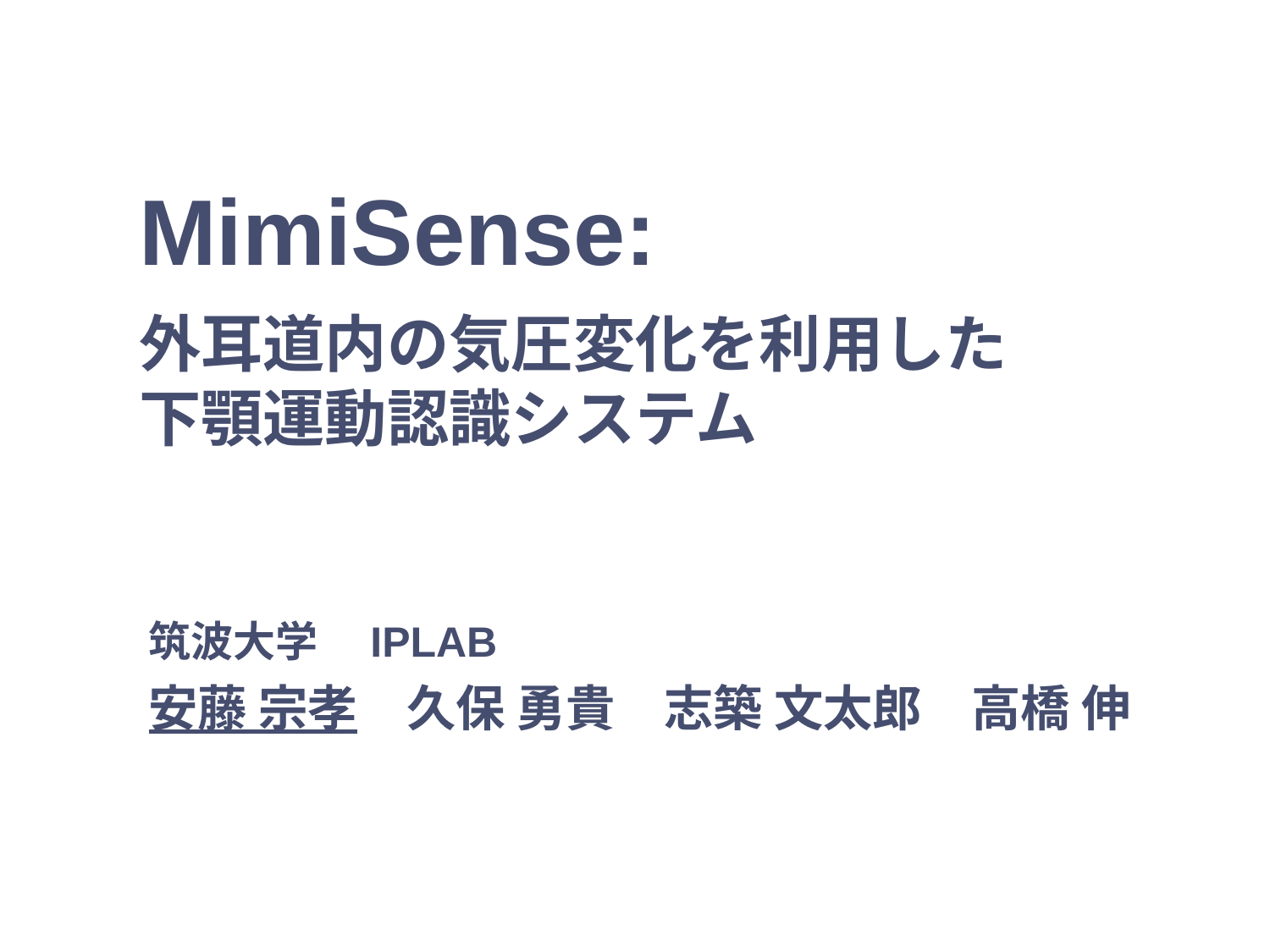

# MimiSense: 　 外耳道内の気圧変化を利用した 下顎運動認識システム
筑波大学　IPLAB
安藤 宗孝　久保 勇貴　志築 文太郎　高橋 伸